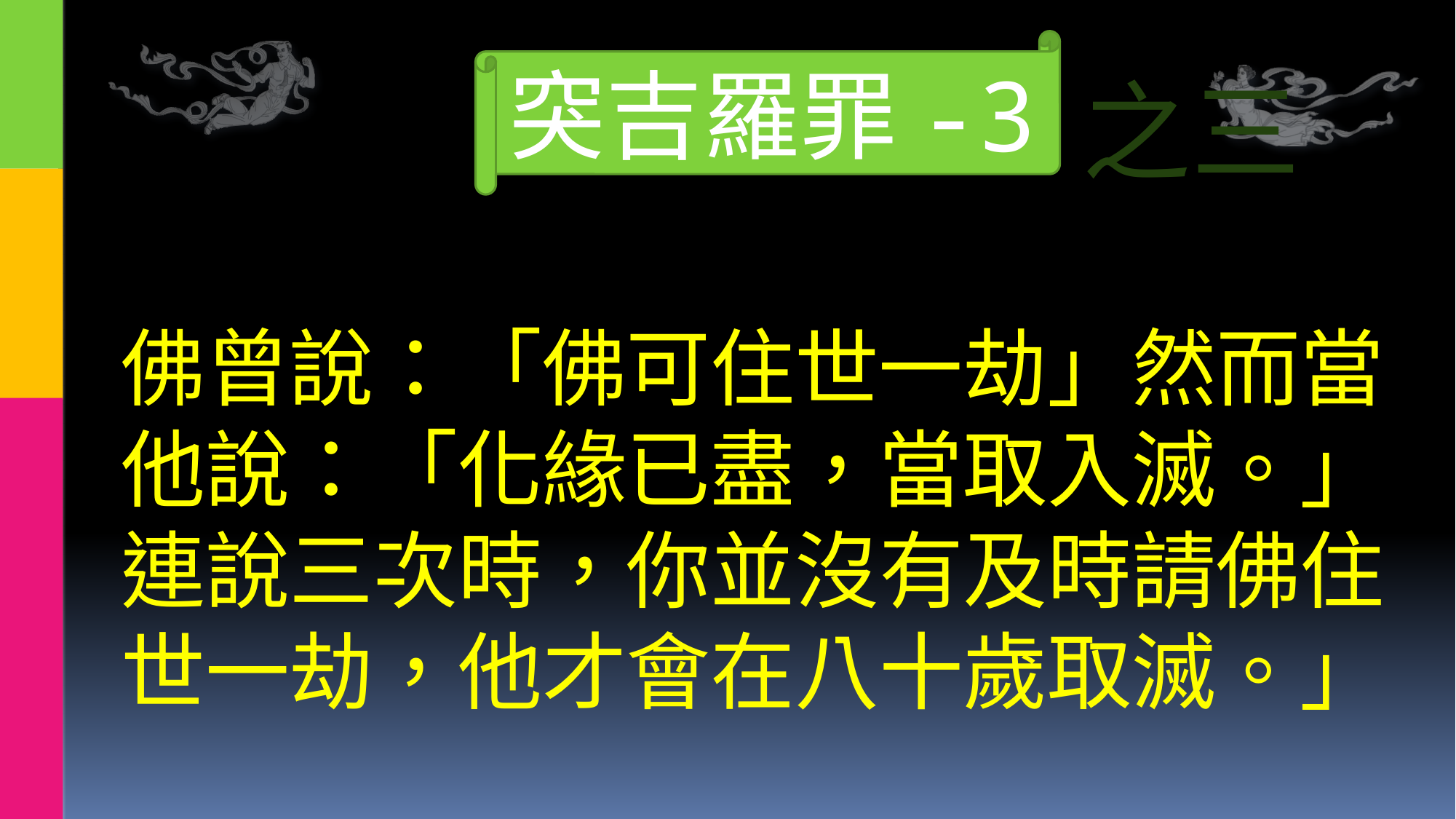

突吉羅罪-3
之三
佛曾說：「佛可住世一劫」然而當他說：「化緣已盡，當取入滅。」連說三次時，你並沒有及時請佛住世一劫，他才會在八十歲取滅。」